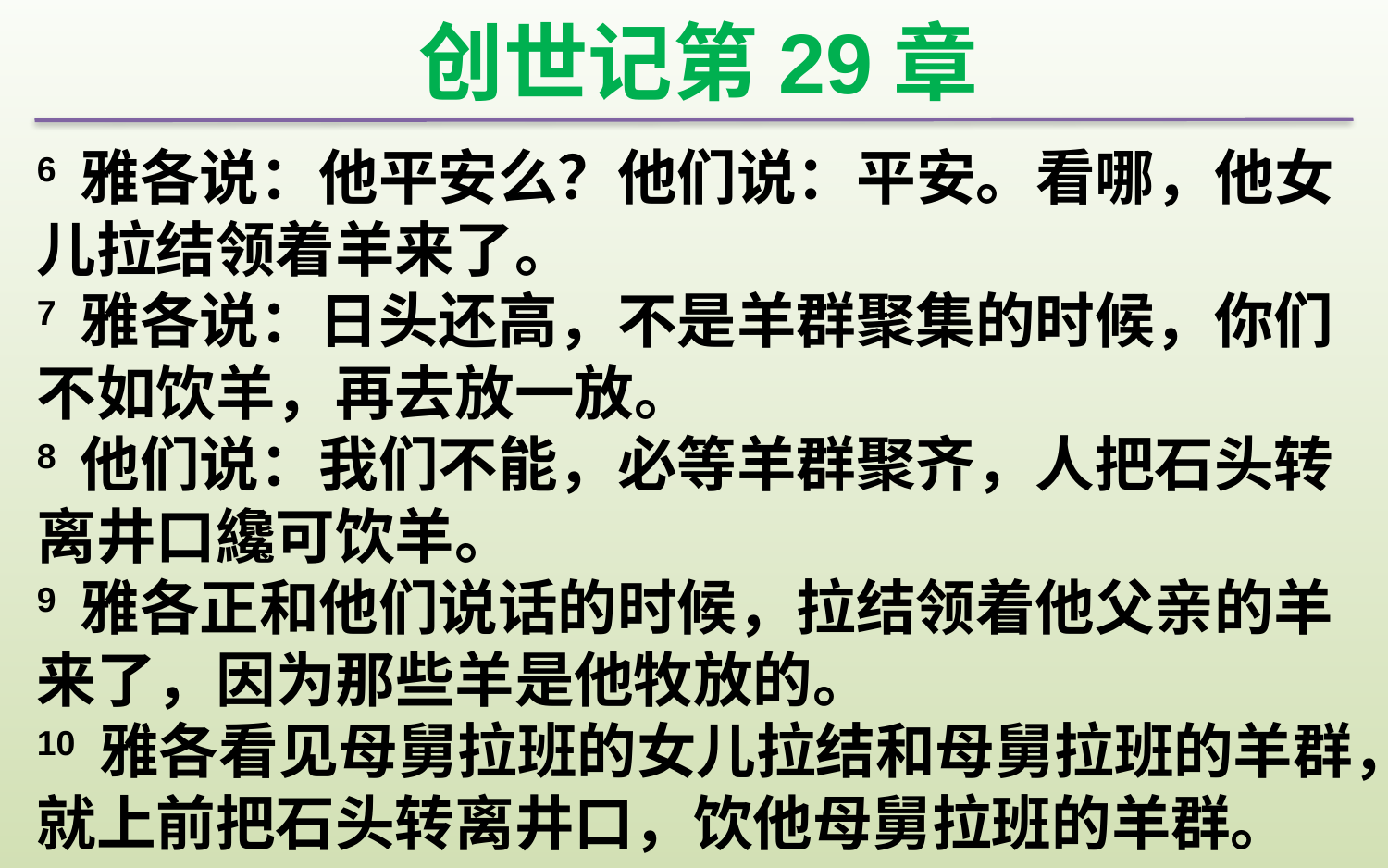

创世记第29章
6 雅各说：他平安么？他们说：平安。看哪，他女儿拉结领着羊来了。
7 雅各说：日头还高，不是羊群聚集的时候，你们不如饮羊，再去放一放。
8 他们说：我们不能，必等羊群聚齐，人把石头转离井口纔可饮羊。
9 雅各正和他们说话的时候，拉结领着他父亲的羊来了，因为那些羊是他牧放的。
10 雅各看见母舅拉班的女儿拉结和母舅拉班的羊群，就上前把石头转离井口，饮他母舅拉班的羊群。